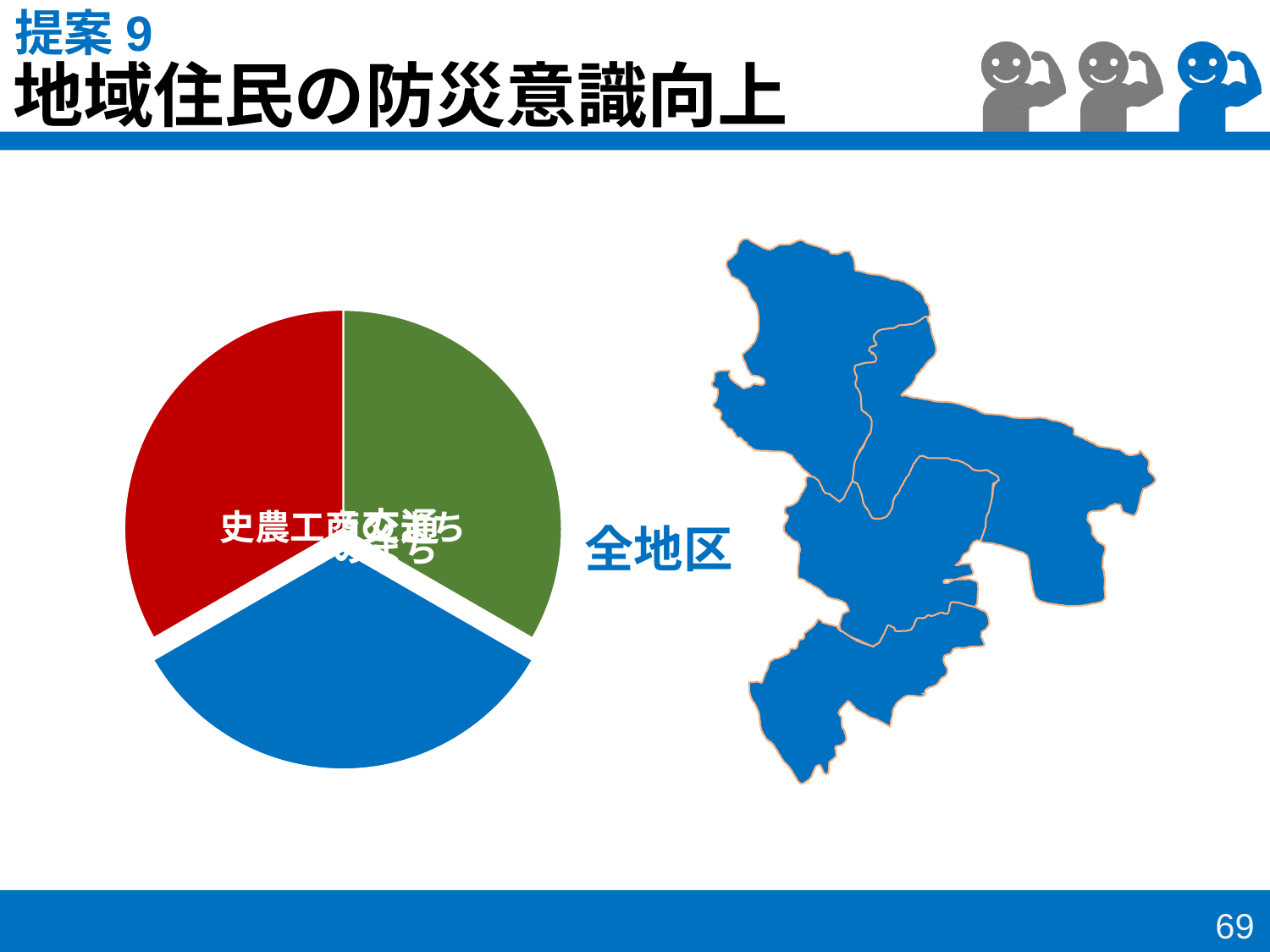

提案9
# 地域住民の防災意識向上

キララ交通
AAAのまち
史農工商のまち
全地区
69